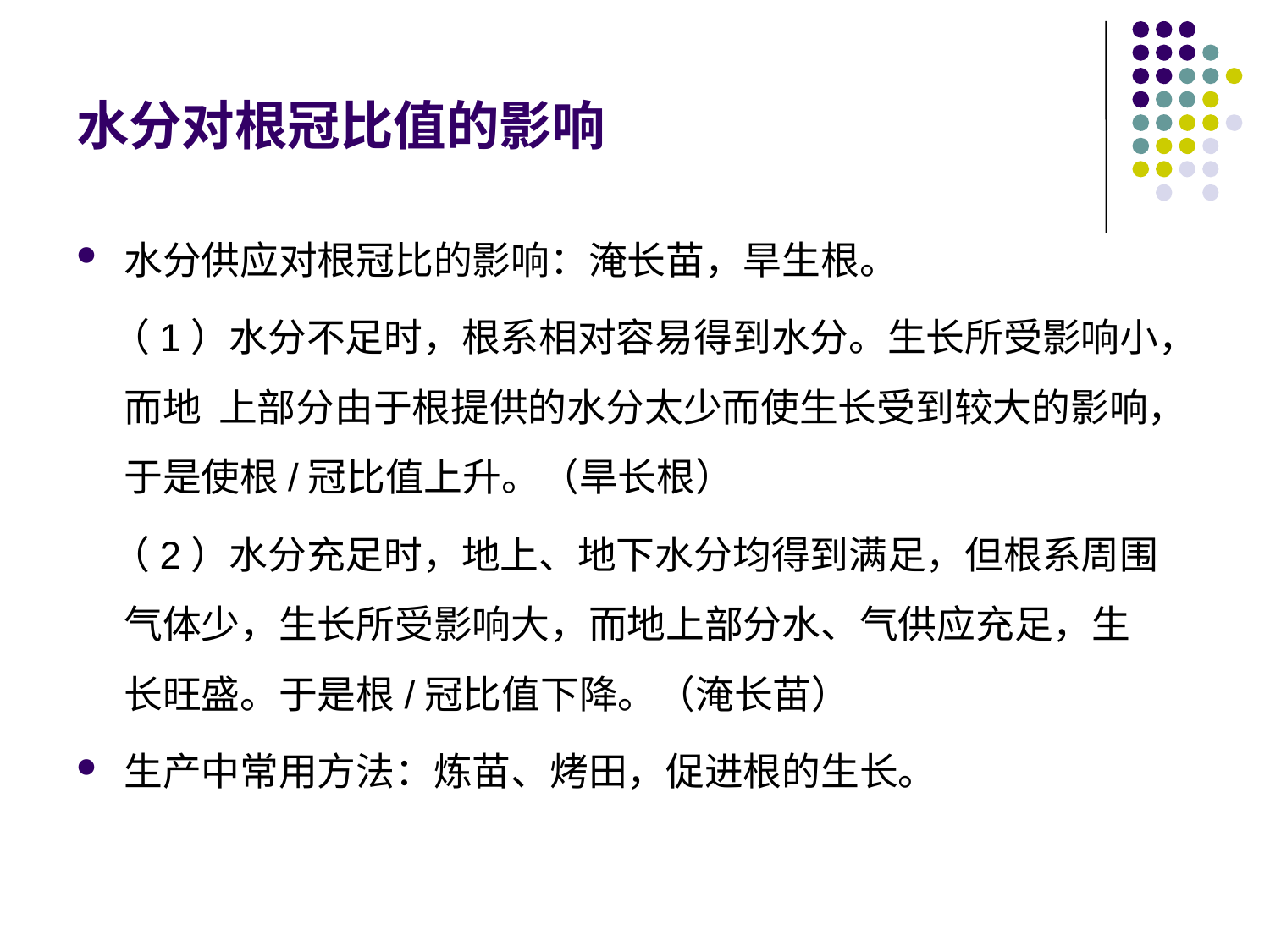

# 水分对根冠比值的影响
水分供应对根冠比的影响：淹长苗，旱生根。
   （1）水分不足时，根系相对容易得到水分。生长所受影响小，而地  上部分由于根提供的水分太少而使生长受到较大的影响，于是使根/冠比值上升。（旱长根）
   （2）水分充足时，地上、地下水分均得到满足，但根系周围气体少，生长所受影响大，而地上部分水、气供应充足，生长旺盛。于是根/冠比值下降。（淹长苗）
生产中常用方法：炼苗、烤田，促进根的生长。